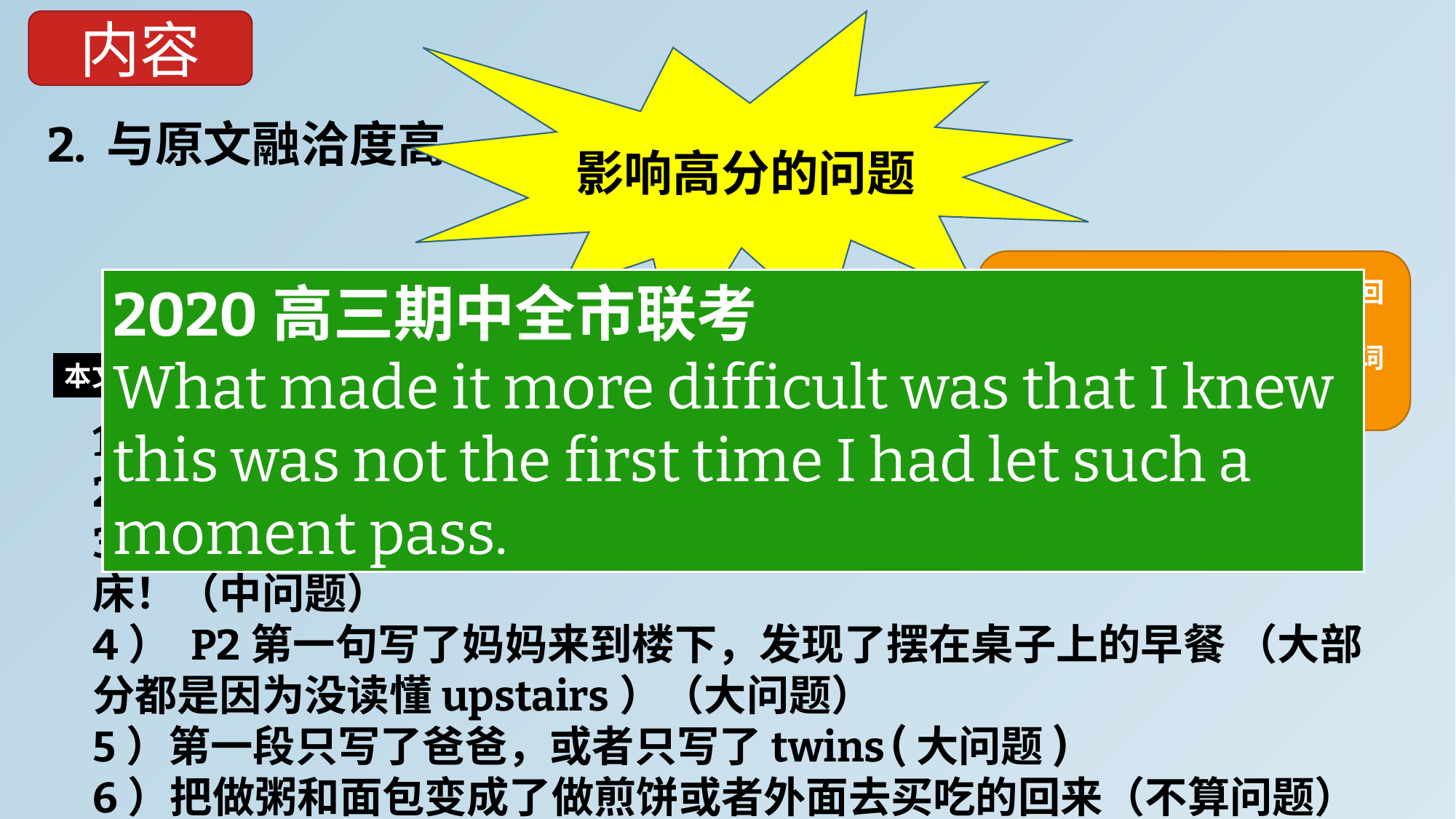

内容
影响高分的问题
2. 与原文融洽度高
这不是电影剪辑镜头可以来来回切换
除非有明确的表示回忆这样的词作提示
2020高三期中全市联考
What made it more difficult was that I knew this was not the first time I had let such a moment pass.
充分关照到原文的背景设置
本文写作常见类型
与原文细节不冲突
1） Mother’s Day----- Birthday （小问题）
2)  P1  第一句写了爸爸跑进厨房  （中问题）
3） P2第一句写了Jeff and Jenny把早餐藏起来，喊，妈妈，快起床！（中问题）
4） P2第一句写了妈妈来到楼下，发现了摆在桌子上的早餐 （大部分都是因为没读懂upstairs）（大问题）
5）第一段只写了爸爸，或者只写了twins (大问题)
6）把做粥和面包变成了做煎饼或者外面去买吃的回来（不算问题）